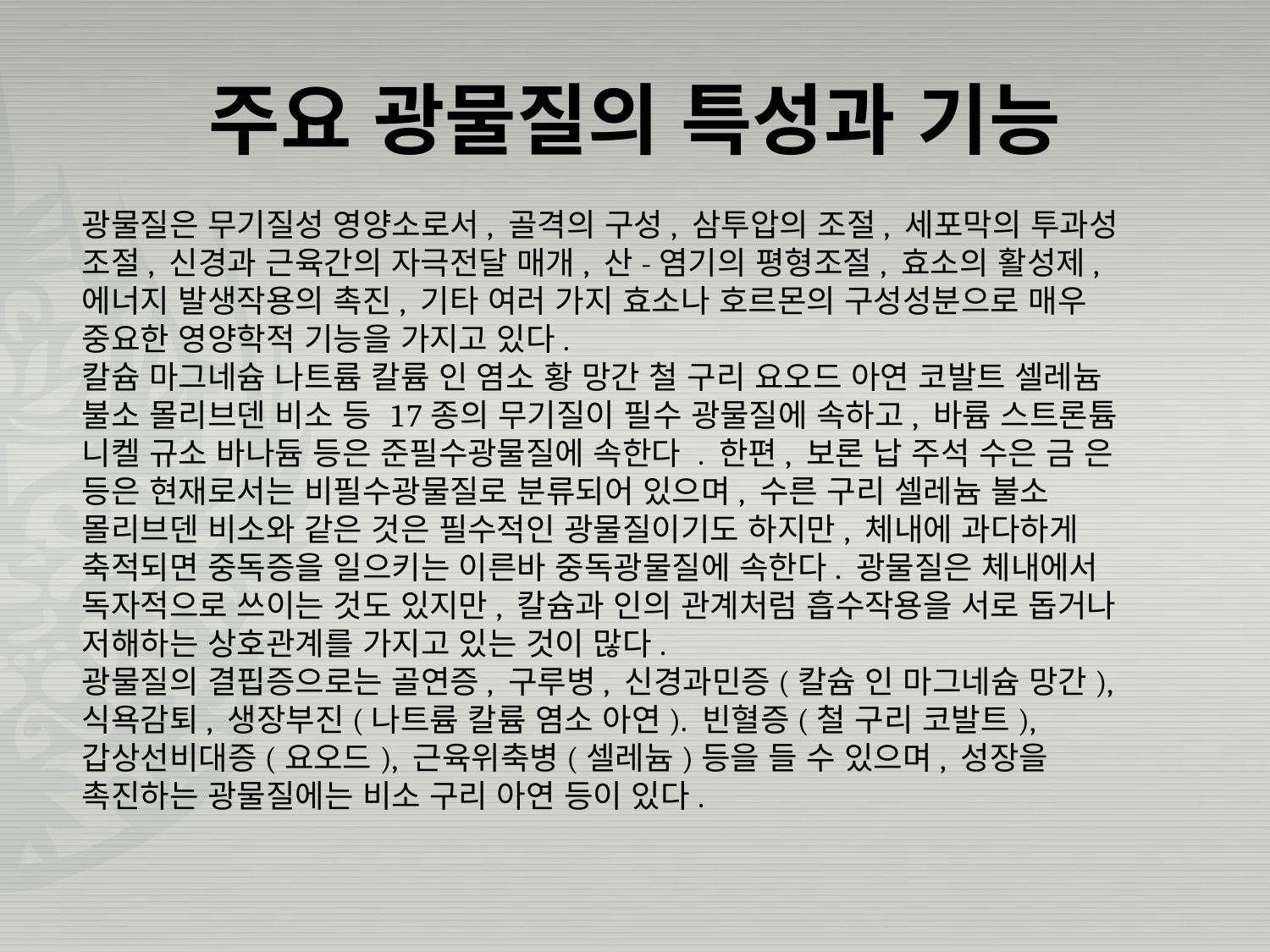

# 주요 광물질의 특성과 기능
광물질은 무기질성 영양소로서, 골격의 구성, 삼투압의 조절, 세포막의 투과성 조절, 신경과 근육간의 자극전달 매개, 산-염기의 평형조절, 효소의 활성제, 에너지 발생작용의 촉진, 기타 여러 가지 효소나 호르몬의 구성성분으로 매우 중요한 영양학적 기능을 가지고 있다.
칼슘 마그네슘 나트륨 칼륨 인 염소 황 망간 철 구리 요오드 아연 코발트 셀레늄 불소 몰리브덴 비소 등 17종의 무기질이 필수 광물질에 속하고, 바륨 스트론튬 니켈 규소 바나듐 등은 준필수광물질에 속한다 . 한편, 보론 납 주석 수은 금 은 등은 현재로서는 비필수광물질로 분류되어 있으며, 수른 구리 셀레늄 불소 몰리브덴 비소와 같은 것은 필수적인 광물질이기도 하지만, 체내에 과다하게 축적되면 중독증을 일으키는 이른바 중독광물질에 속한다. 광물질은 체내에서 독자적으로 쓰이는 것도 있지만, 칼슘과 인의 관계처럼 흡수작용을 서로 돕거나 저해하는 상호관계를 가지고 있는 것이 많다.
광물질의 결핍증으로는 골연증, 구루병, 신경과민증(칼슘 인 마그네슘 망간), 식욕감퇴, 생장부진(나트륨 칼륨 염소 아연). 빈혈증(철 구리 코발트), 갑상선비대증(요오드), 근육위축병(셀레늄)등을 들 수 있으며, 성장을 촉진하는 광물질에는 비소 구리 아연 등이 있다.